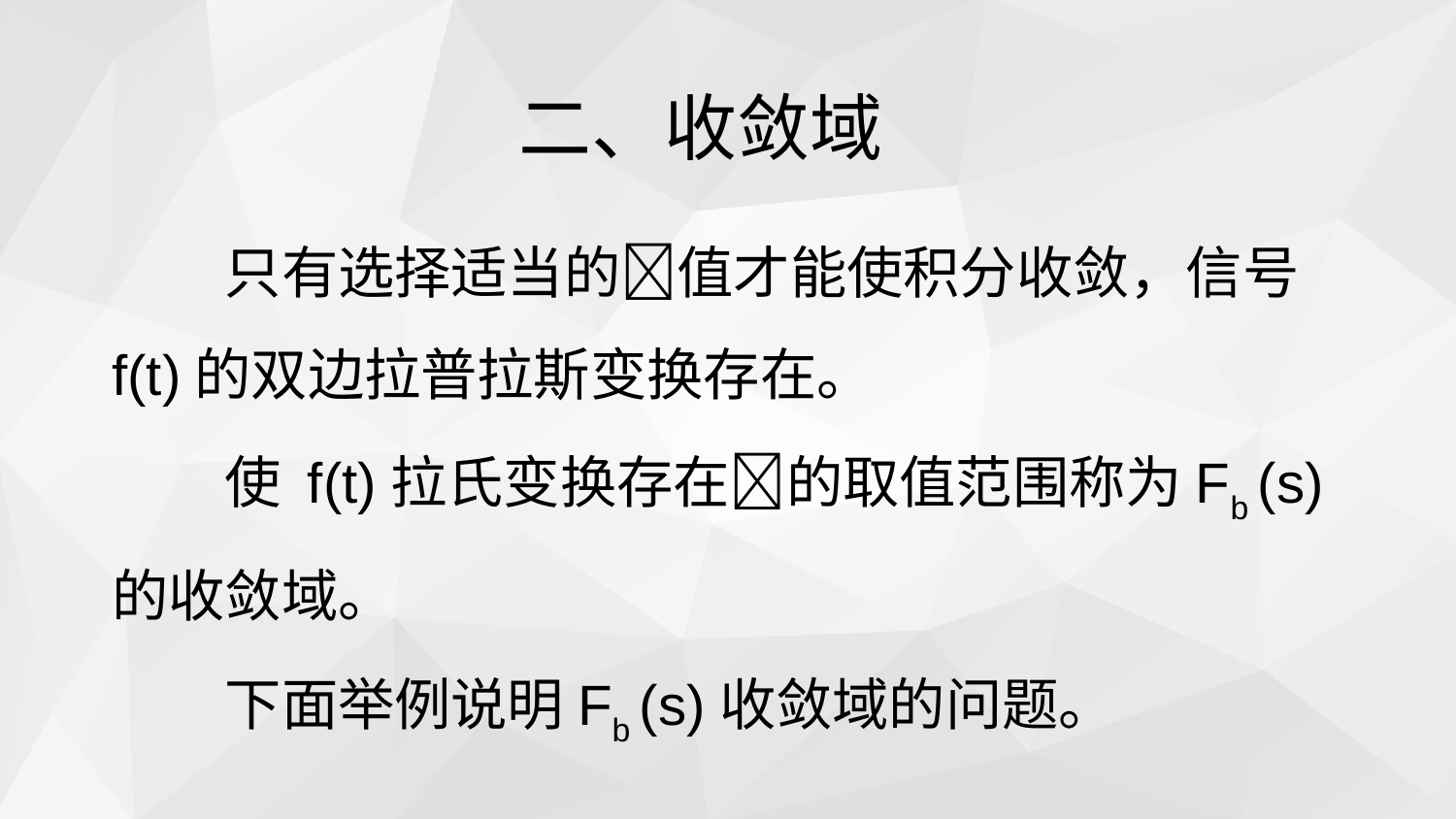

二、收敛域
　　只有选择适当的σ值才能使积分收敛，信号f(t)的双边拉普拉斯变换存在。
　　使 f(t)拉氏变换存在σ的取值范围称为Fb (s)的收敛域。
　　下面举例说明Fb (s)收敛域的问题。